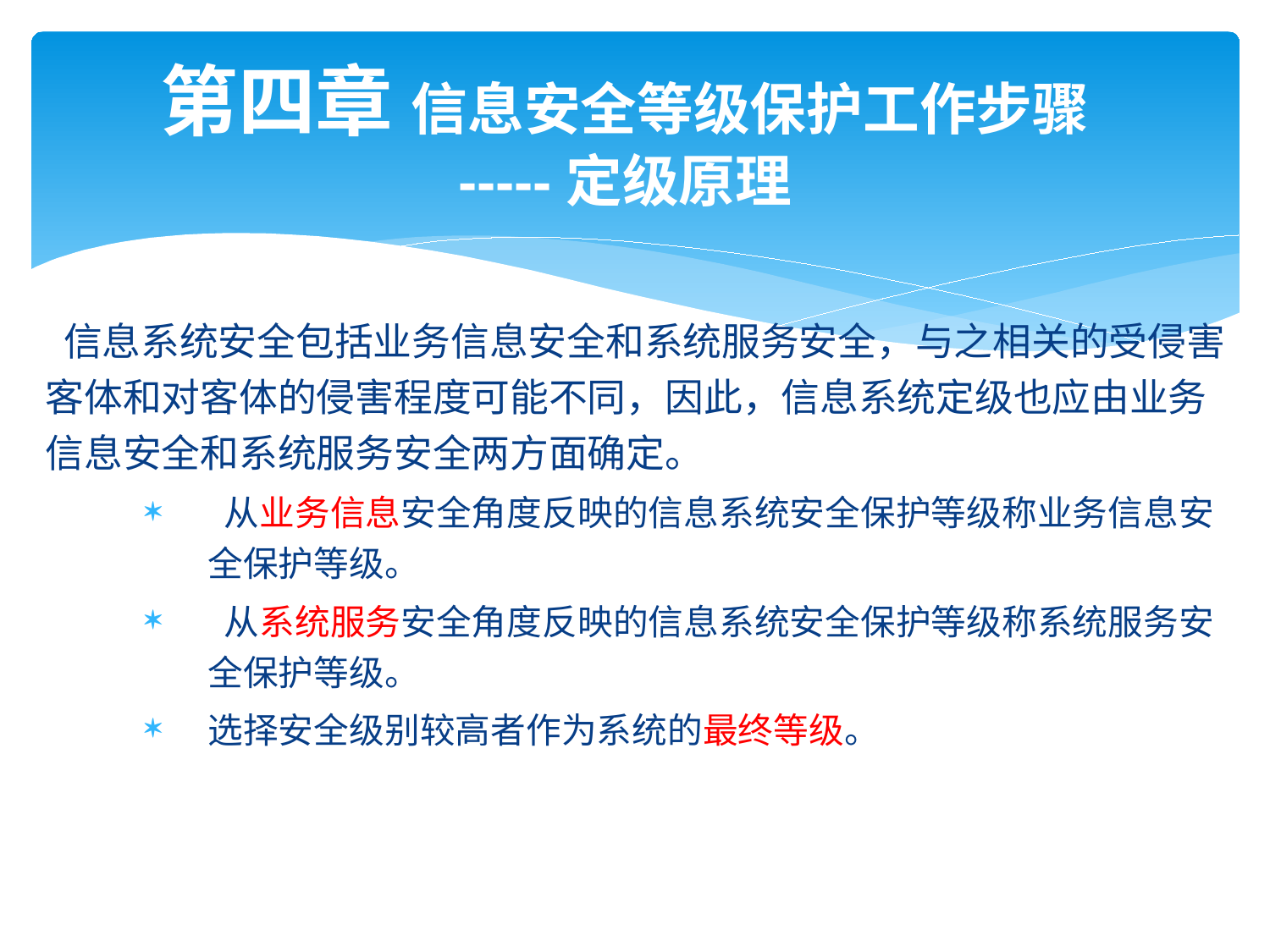

# 第四章 信息安全等级保护工作步骤 -----定级原理
 信息系统安全包括业务信息安全和系统服务安全，与之相关的受侵害客体和对客体的侵害程度可能不同，因此，信息系统定级也应由业务信息安全和系统服务安全两方面确定。
 从业务信息安全角度反映的信息系统安全保护等级称业务信息安全保护等级。
 从系统服务安全角度反映的信息系统安全保护等级称系统服务安全保护等级。
选择安全级别较高者作为系统的最终等级。